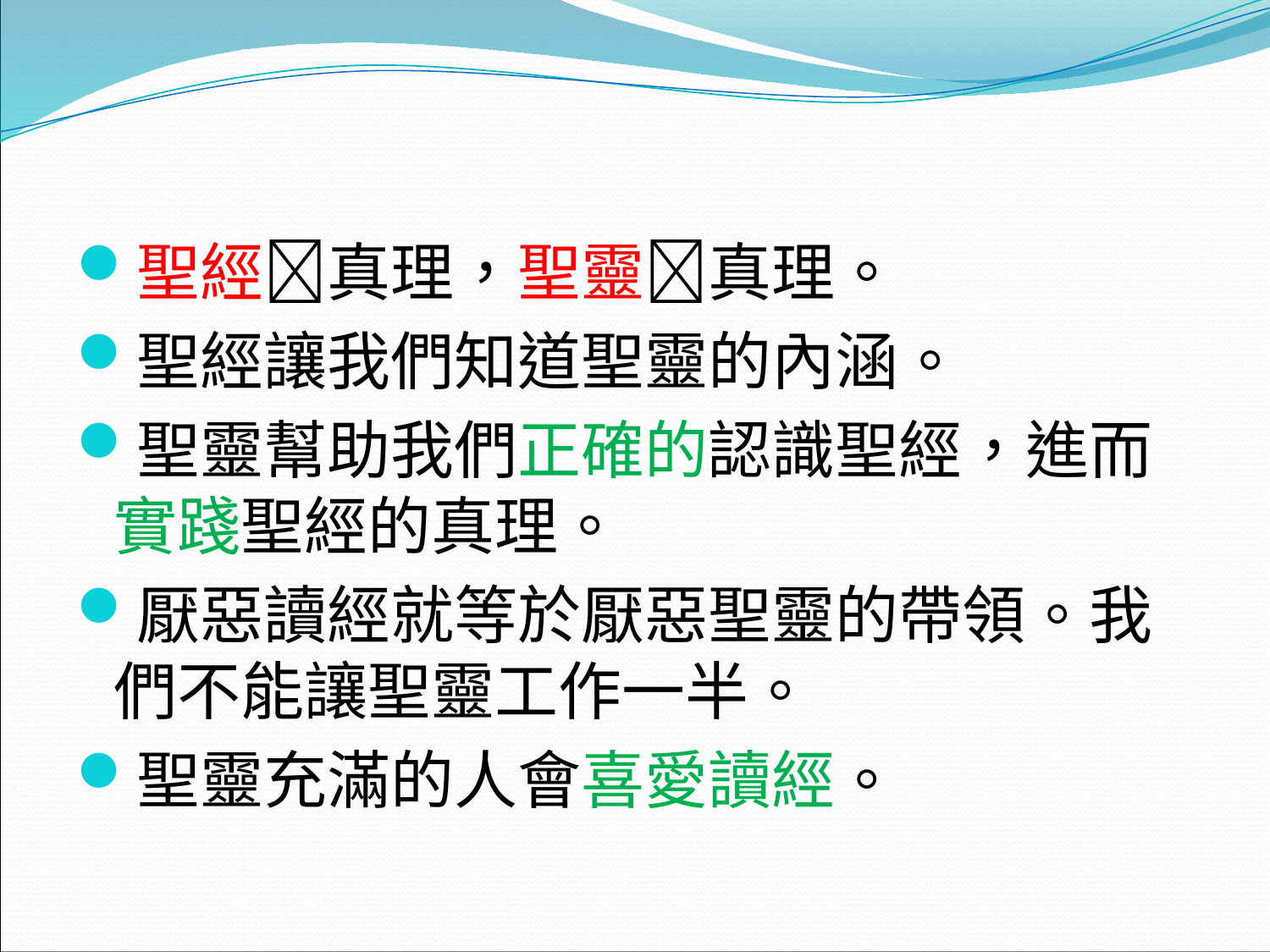

#
聖經=真理，聖靈=真理。
聖經讓我們知道聖靈的內涵。
聖靈幫助我們正確的認識聖經，進而實踐聖經的真理。
厭惡讀經就等於厭惡聖靈的帶領。我們不能讓聖靈工作一半。
聖靈充滿的人會喜愛讀經。